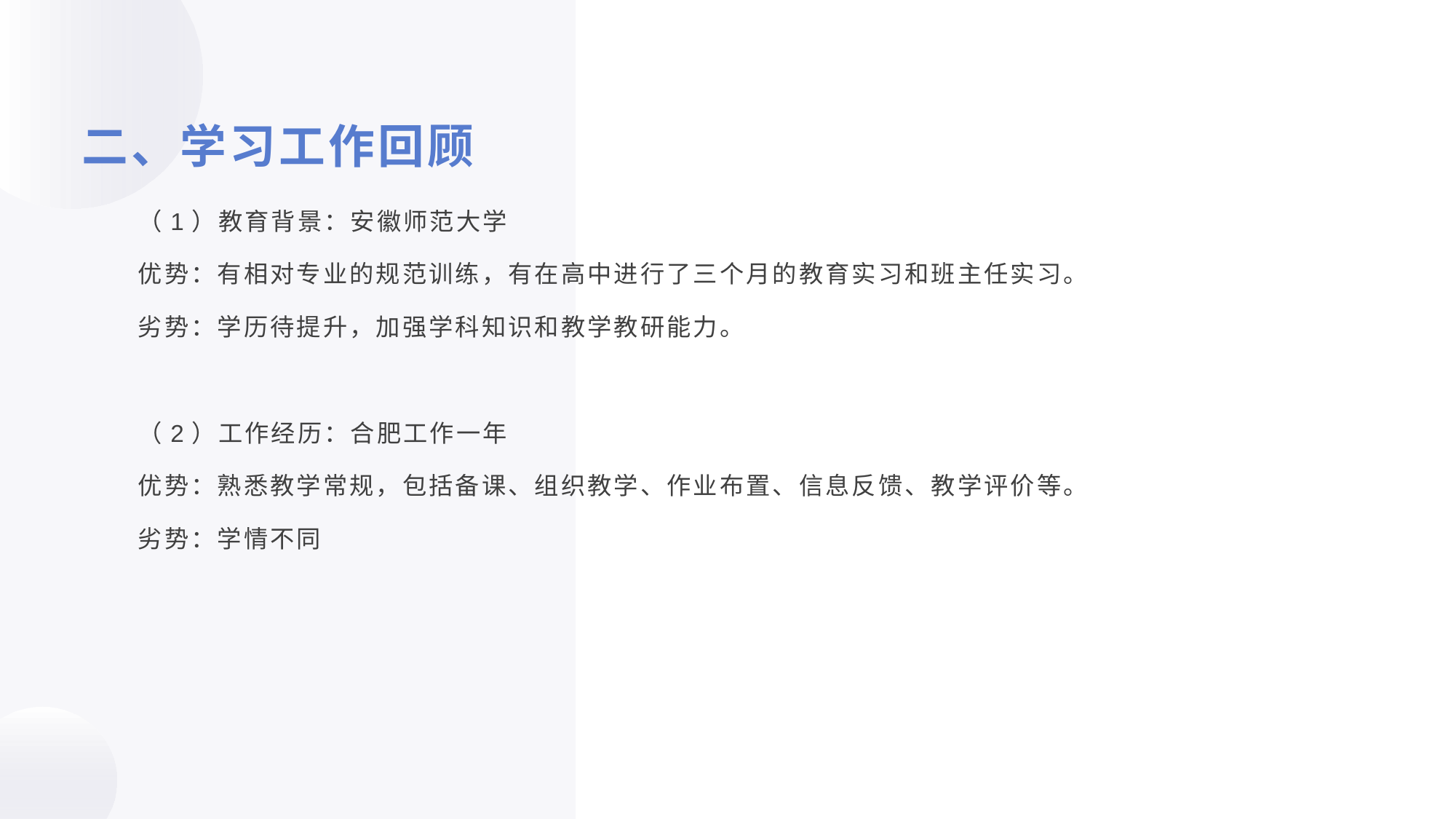

# 二、学习工作回顾
（1）教育背景：安徽师范大学
优势：有相对专业的规范训练，有在高中进行了三个月的教育实习和班主任实习。
劣势：学历待提升，加强学科知识和教学教研能力。

（2）工作经历：合肥工作一年
优势：熟悉教学常规，包括备课、组织教学、作业布置、信息反馈、教学评价等。
劣势：学情不同